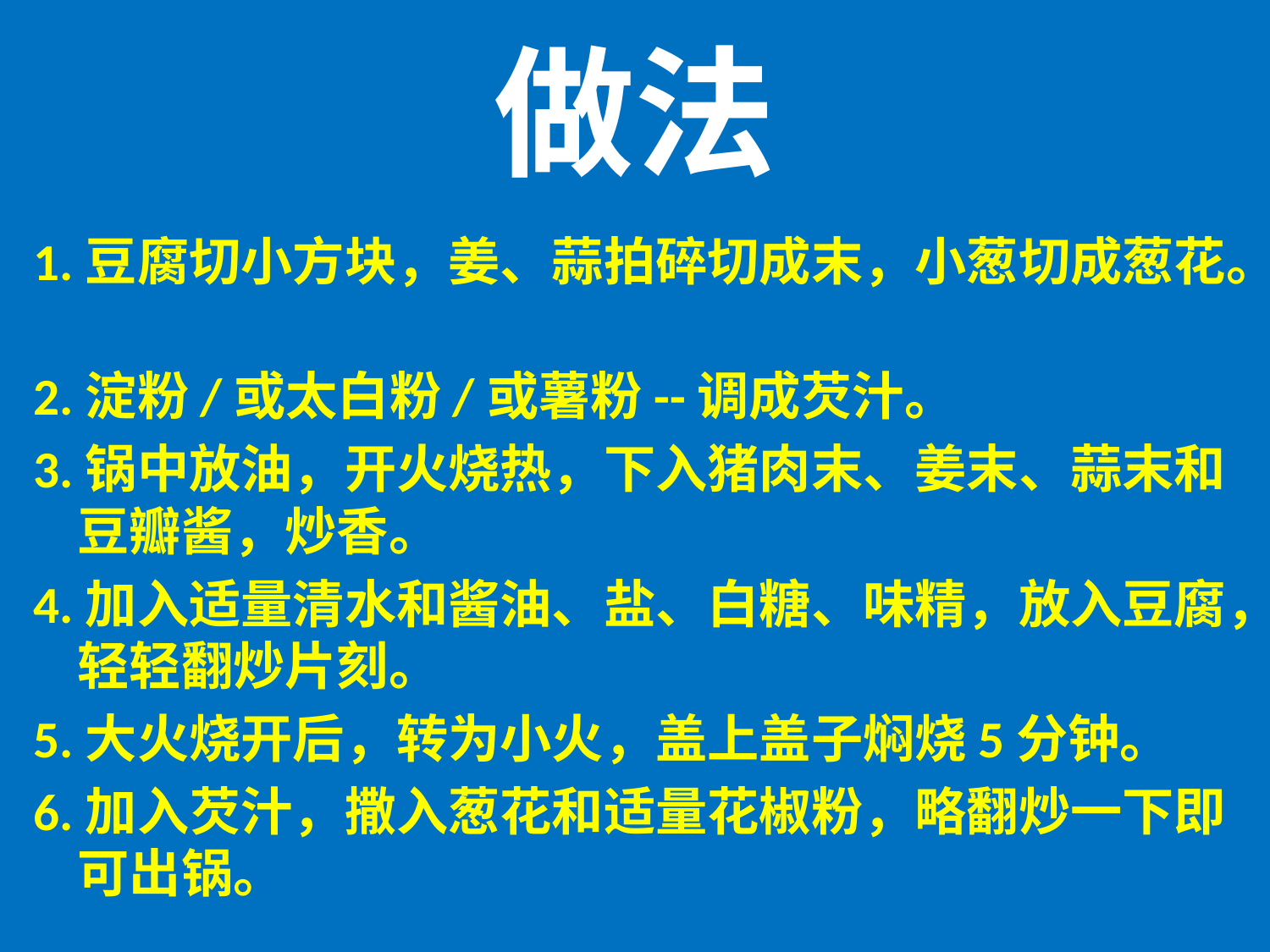

# 做法
1.豆腐切小方块，姜、蒜拍碎切成末，小葱切成葱花。
2.淀粉/或太白粉/或薯粉--调成芡汁。
3.锅中放油，开火烧热，下入猪肉末、姜末、蒜末和豆瓣酱，炒香。
4.加入适量清水和酱油、盐、白糖、味精，放入豆腐，轻轻翻炒片刻。
5.大火烧开后，转为小火，盖上盖子焖烧5分钟。
6.加入芡汁，撒入葱花和适量花椒粉，略翻炒一下即可出锅。